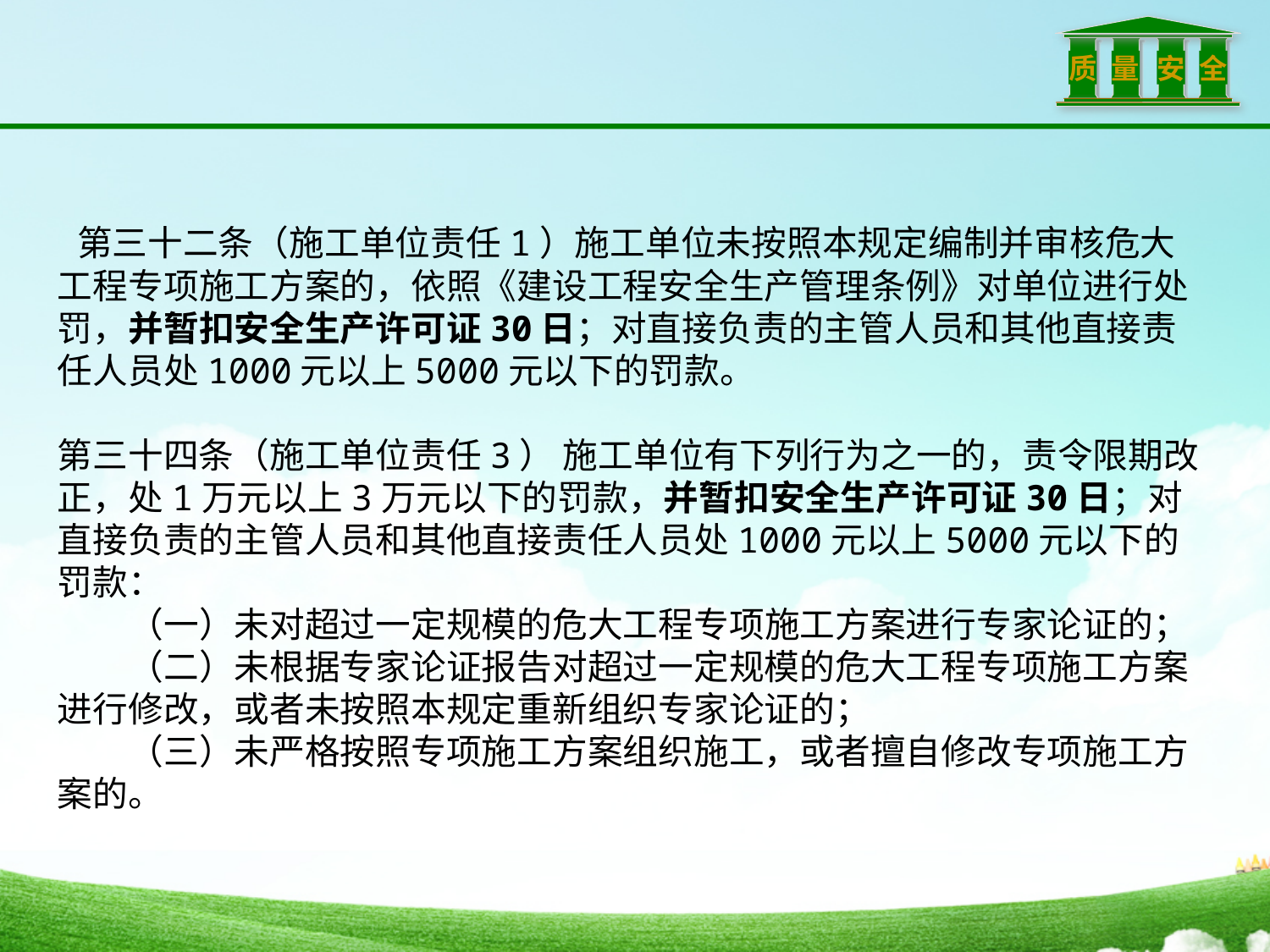

第三十二条（施工单位责任1）施工单位未按照本规定编制并审核危大工程专项施工方案的，依照《建设工程安全生产管理条例》对单位进行处罚，并暂扣安全生产许可证30日；对直接负责的主管人员和其他直接责任人员处1000元以上5000元以下的罚款。

第三十四条（施工单位责任3） 施工单位有下列行为之一的，责令限期改正，处1万元以上3万元以下的罚款，并暂扣安全生产许可证30日；对直接负责的主管人员和其他直接责任人员处1000元以上5000元以下的罚款：
　　（一）未对超过一定规模的危大工程专项施工方案进行专家论证的；
　　（二）未根据专家论证报告对超过一定规模的危大工程专项施工方案进行修改，或者未按照本规定重新组织专家论证的；
　　（三）未严格按照专项施工方案组织施工，或者擅自修改专项施工方案的。